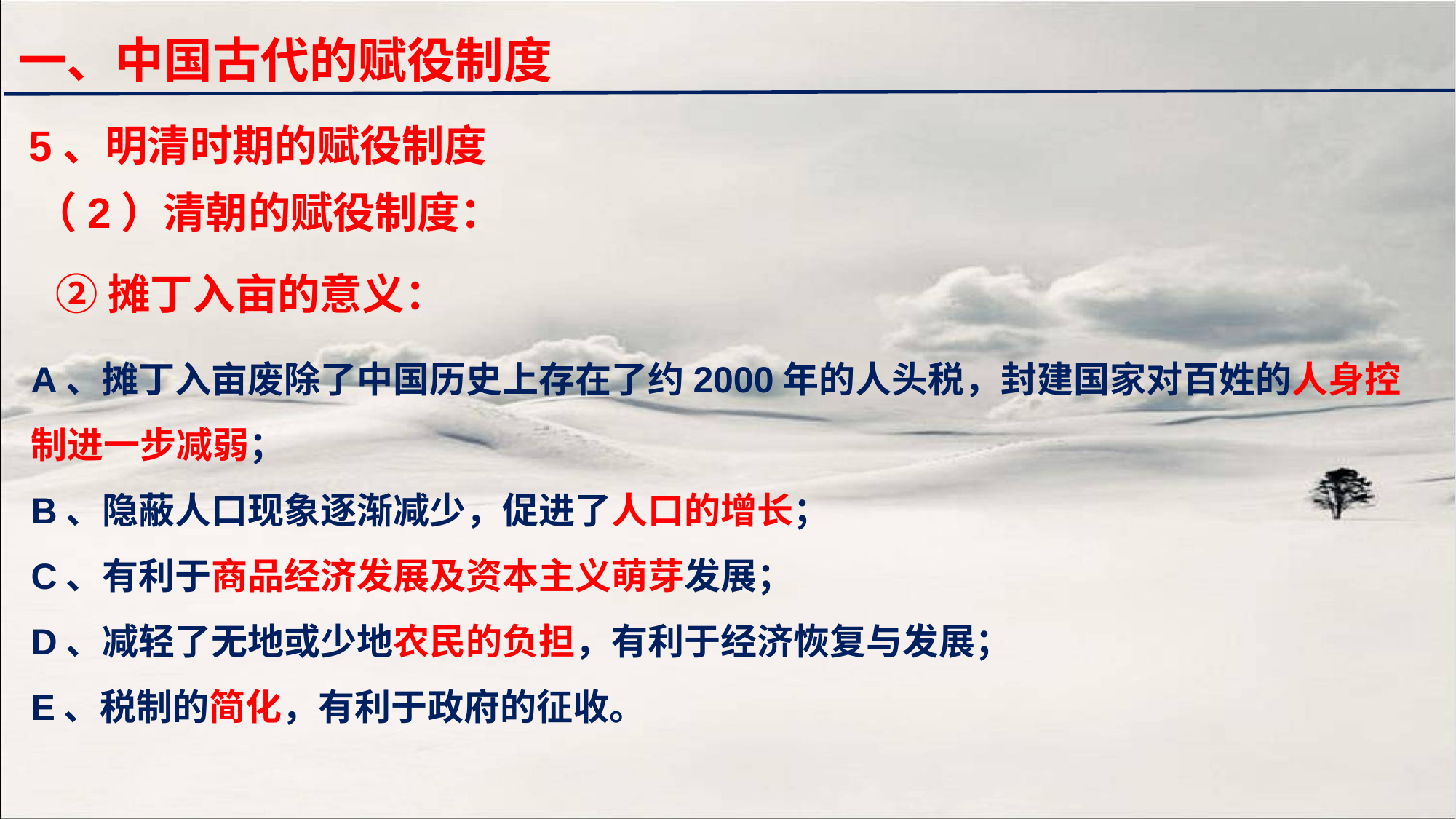

一、中国古代的赋役制度
5、明清时期的赋役制度
（2）清朝的赋役制度：
②摊丁入亩的意义：
A、摊丁入亩废除了中国历史上存在了约2000年的人头税，封建国家对百姓的人身控制进一步减弱；
B、隐蔽人口现象逐渐减少，促进了人口的增长；
C、有利于商品经济发展及资本主义萌芽发展；
D、减轻了无地或少地农民的负担，有利于经济恢复与发展；
E、税制的简化，有利于政府的征收。